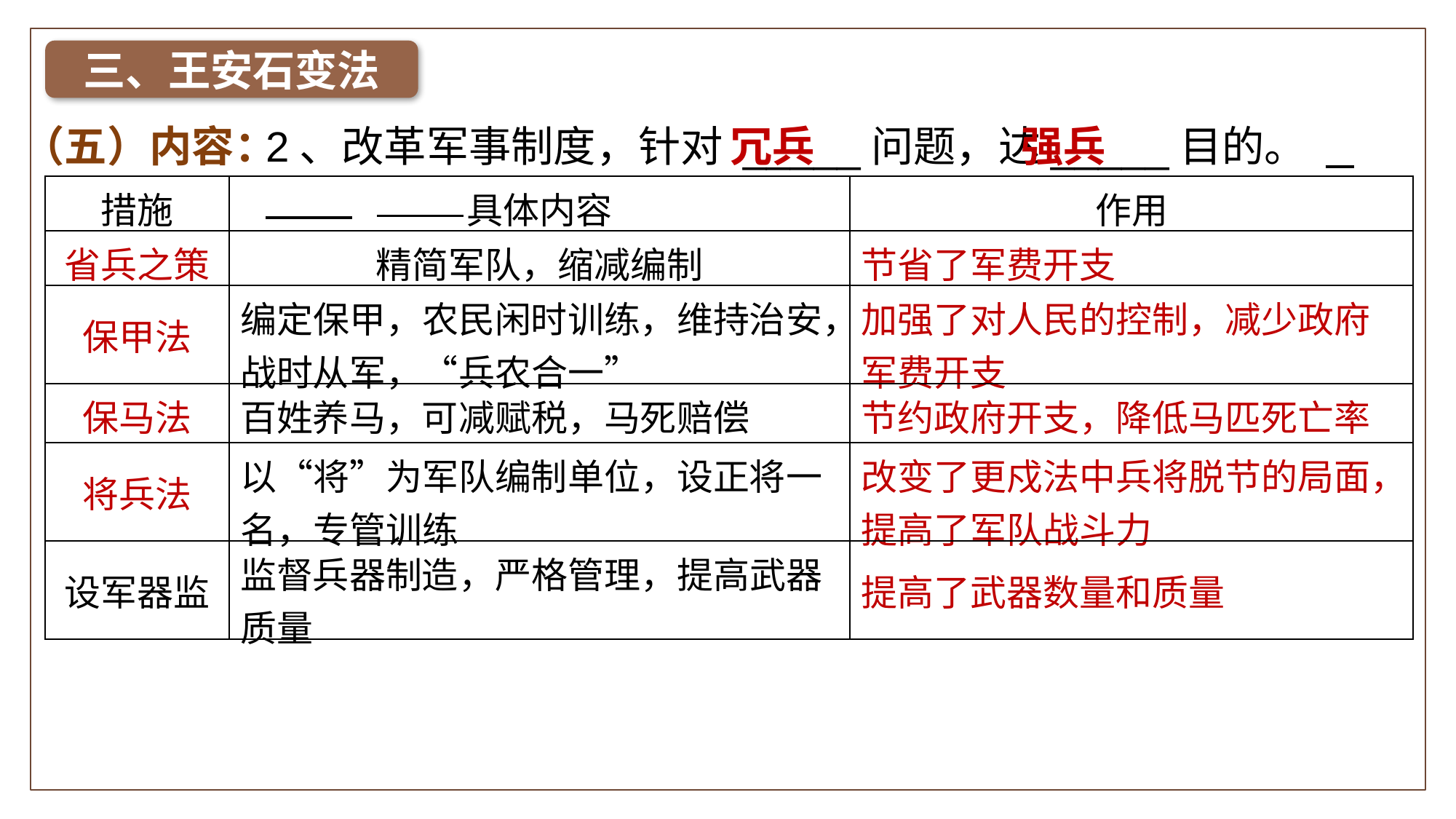

三、王安石变法
（五）内容：
2、改革军事制度，针对 _____问题，达_____目的。
冗兵
强兵
| 措施 | 具体内容 | 作用 |
| --- | --- | --- |
| 省兵之策 | 精简军队，缩减编制 | 节省了军费开支 |
| 保甲法 | 编定保甲，农民闲时训练，维持治安，战时从军，“兵农合一” | 加强了对人民的控制，减少政府军费开支 |
| 保马法 | 百姓养马，可减赋税，马死赔偿 | 节约政府开支，降低马匹死亡率 |
| 将兵法 | 以“将”为军队编制单位，设正将一名，专管训练 | 改变了更戍法中兵将脱节的局面，提高了军队战斗力 |
| 设军器监 | 监督兵器制造，严格管理，提高武器质量 | 提高了武器数量和质量 |